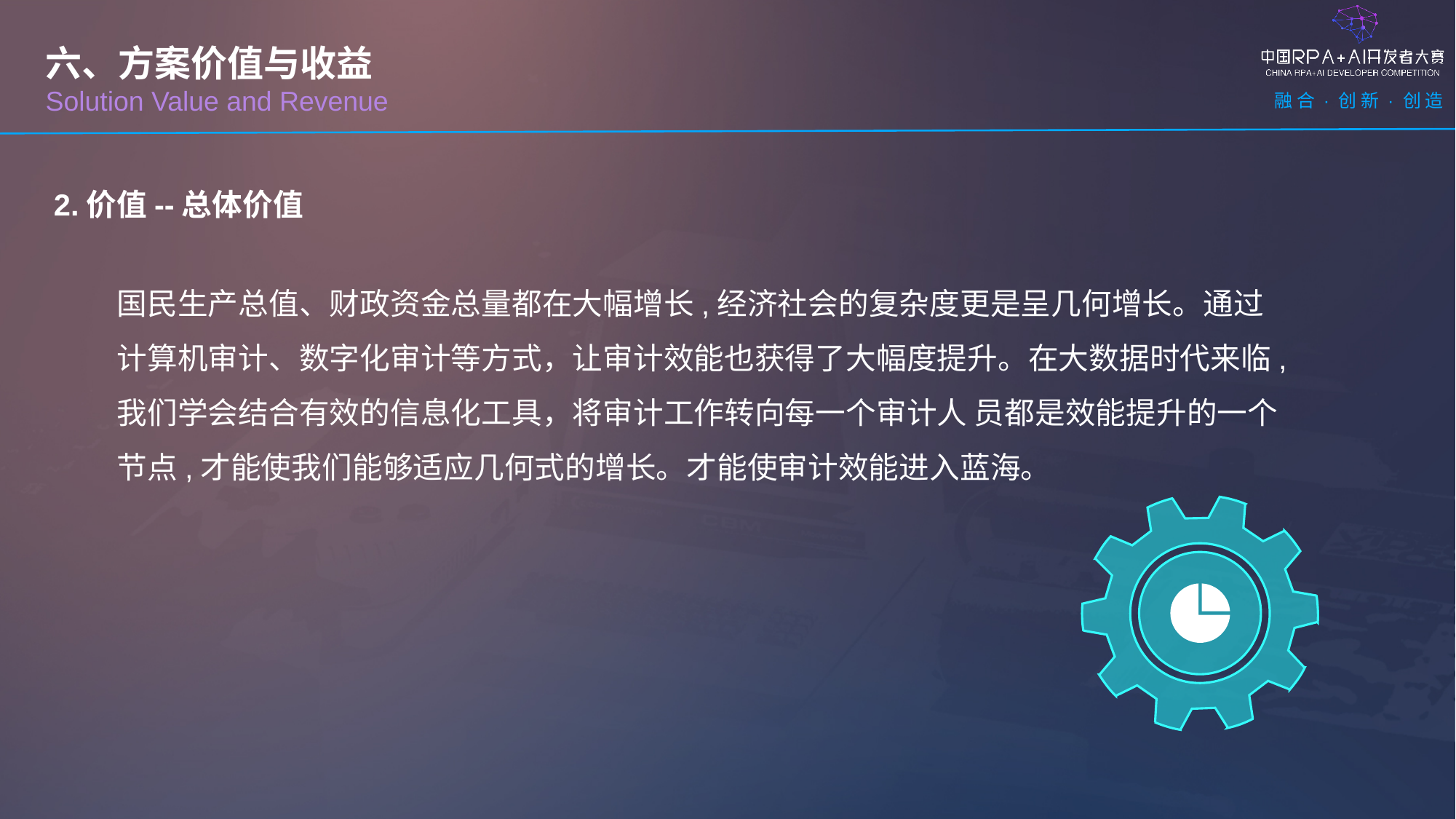

六、方案价值与收益
Solution Value and Revenue
2.价值--总体价值
国民生产总值、财政资金总量都在大幅增长,经济社会的复杂度更是呈几何增长。通过计算机审计、数字化审计等方式，让审计效能也获得了大幅度提升。在大数据时代来临,我们学会结合有效的信息化工具，将审计工作转向每一个审计人 员都是效能提升的一个节点,才能使我们能够适应几何式的增长。才能使审计效能进入蓝海。